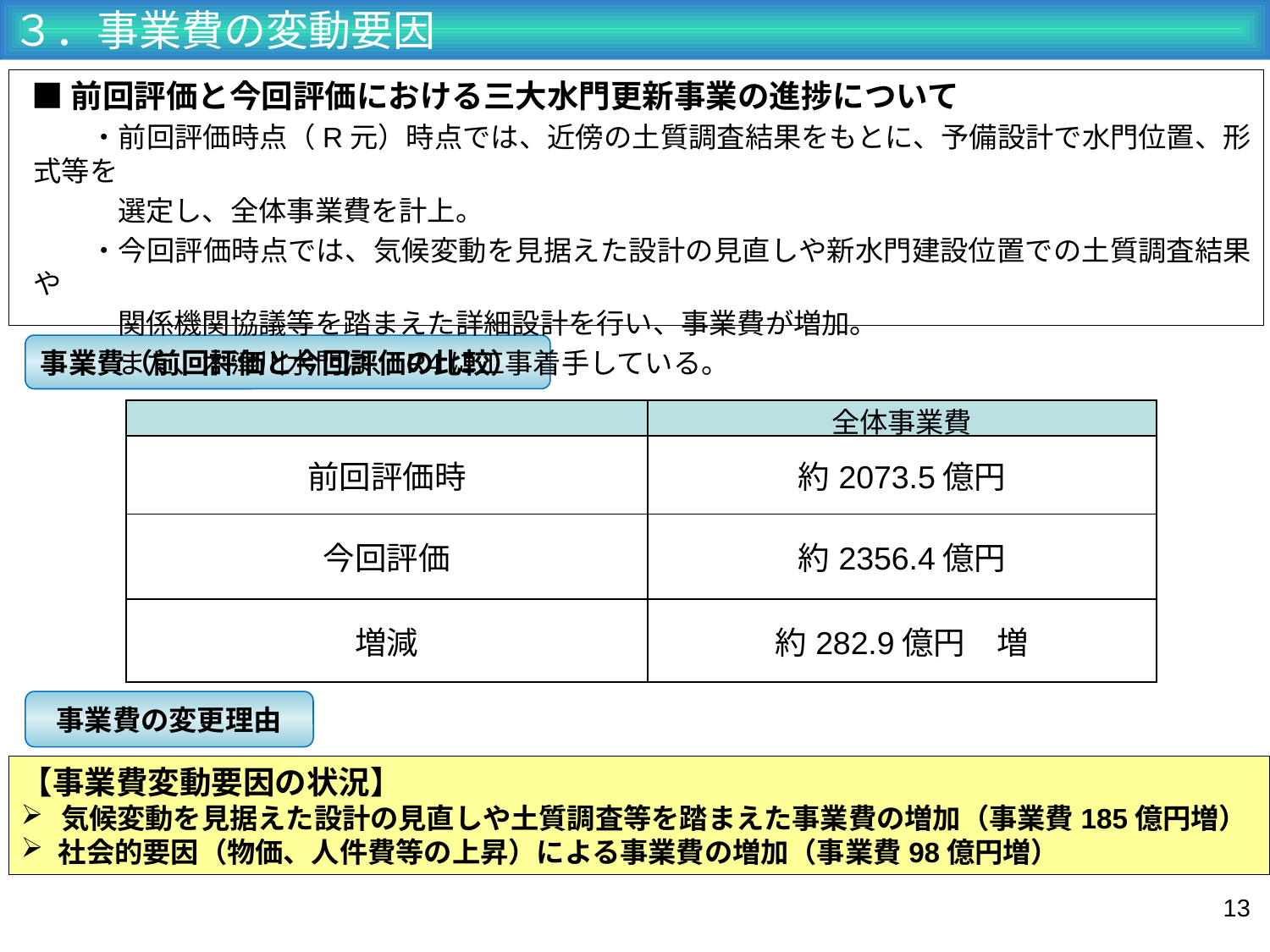

３．事業費の変動要因
■前回評価と今回評価における三大水門更新事業の進捗について
　　・前回評価時点（R元）時点では、近傍の土質調査結果をもとに、予備設計で水門位置、形式等を
　　　選定し、全体事業費を計上。
　　・今回評価時点では、気候変動を見据えた設計の見直しや新水門建設位置での土質調査結果や
　　　関係機関協議等を踏まえた詳細設計を行い、事業費が増加。
　　　また、木津川水門は、R4に工事着手している。
事業費（前回評価と今回評価の比較）
|  | 全体事業費 |
| --- | --- |
| 前回評価時 | 約2073.5億円 |
| 今回評価 | 約2356.4億円 |
| 増減 | 約282.9億円　増 |
事業費の変更理由
【事業費変動要因の状況】
気候変動を見据えた設計の見直しや土質調査等を踏まえた事業費の増加（事業費185億円増）
社会的要因（物価、人件費等の上昇）による事業費の増加（事業費98億円増）
13